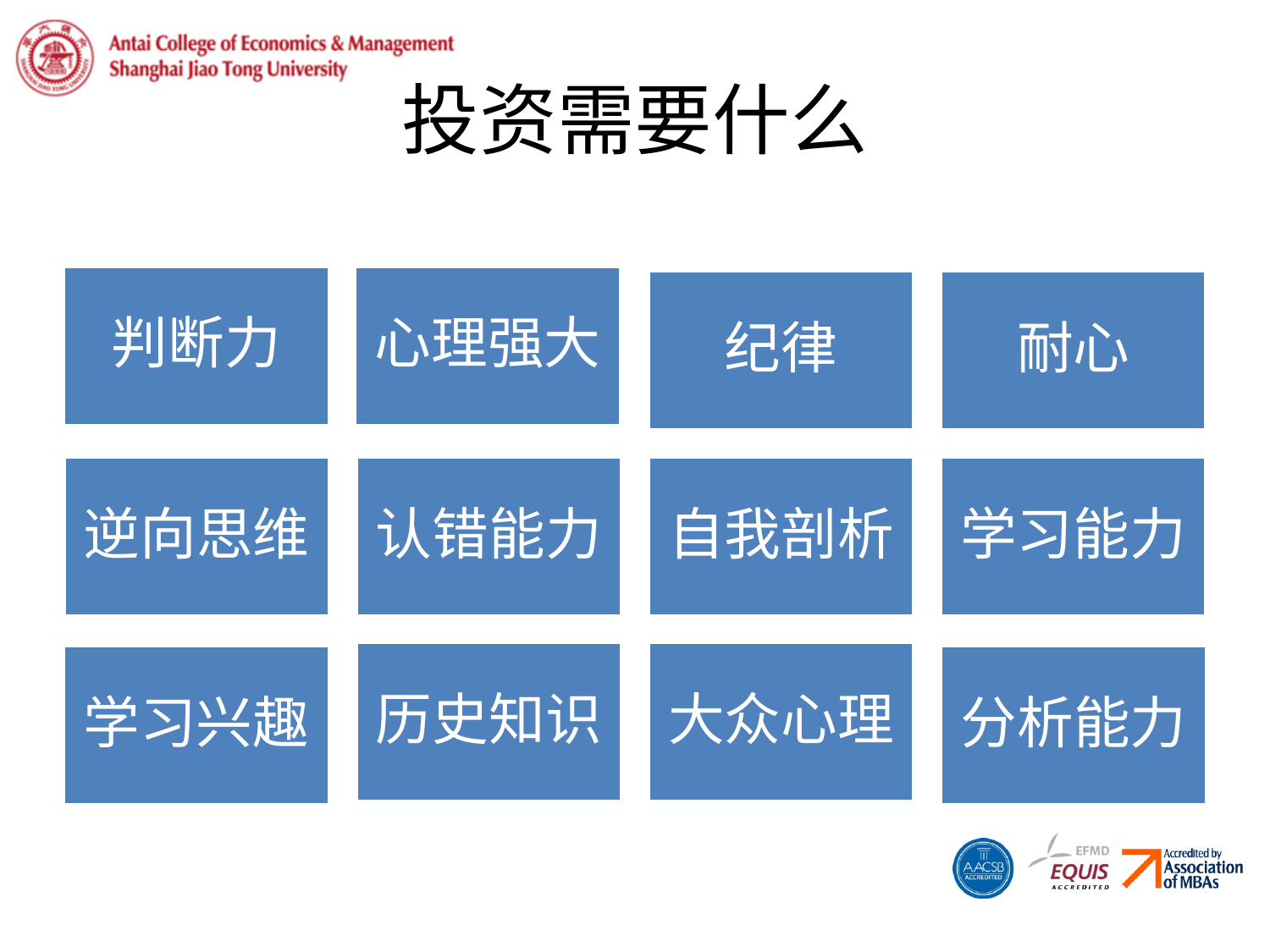

# 投资需要什么
心理强大
判断力
纪律
耐心
逆向思维
认错能力
自我剖析
学习能力
分析能力
历史知识
大众心理
学习兴趣